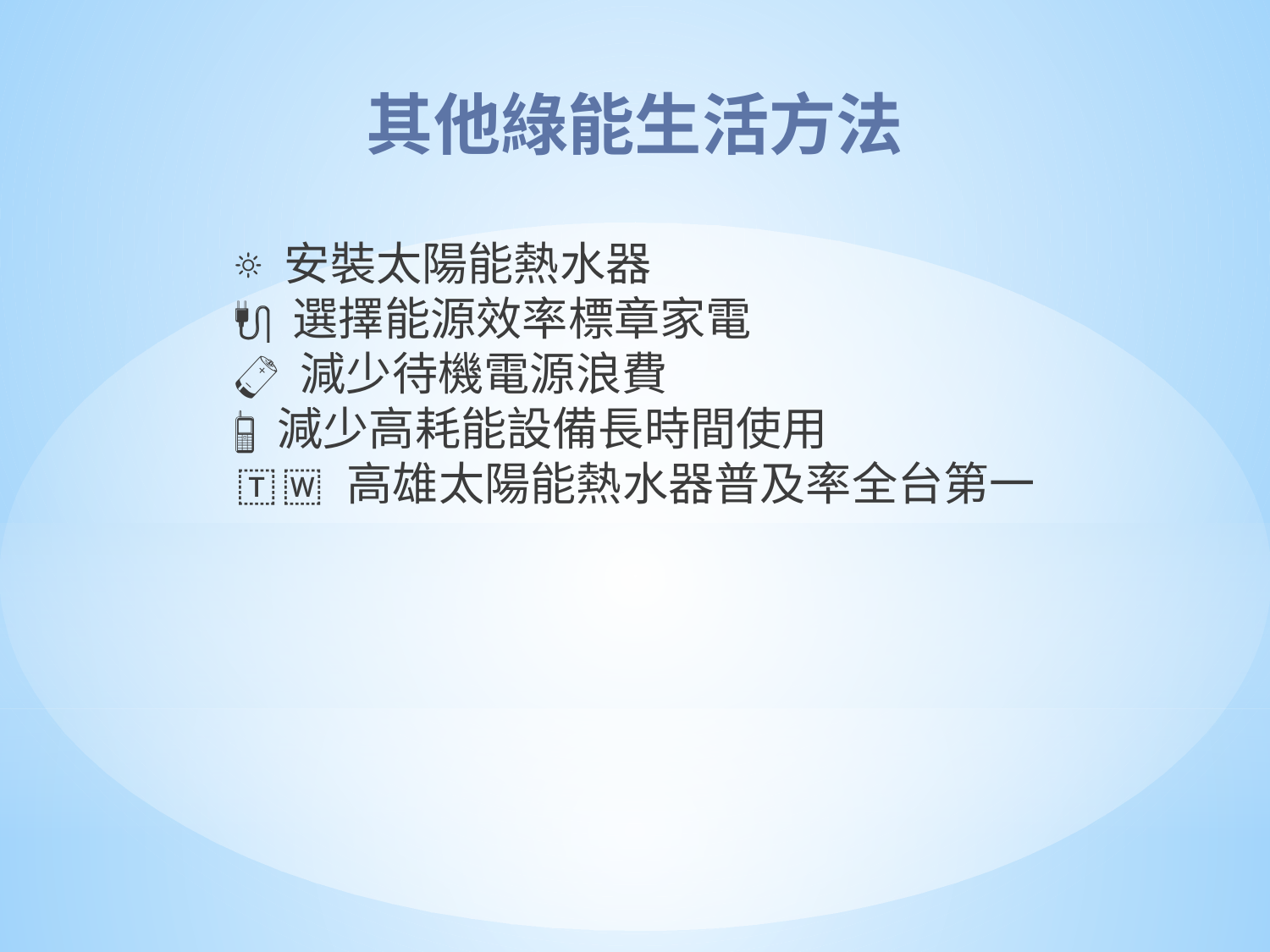

其他綠能生活方法

🔆 安裝太陽能熱水器
🔌 選擇能源效率標章家電
🔋 減少待機電源浪費
📱 減少高耗能設備長時間使用
🇹🇼 高雄太陽能熱水器普及率全台第一
#